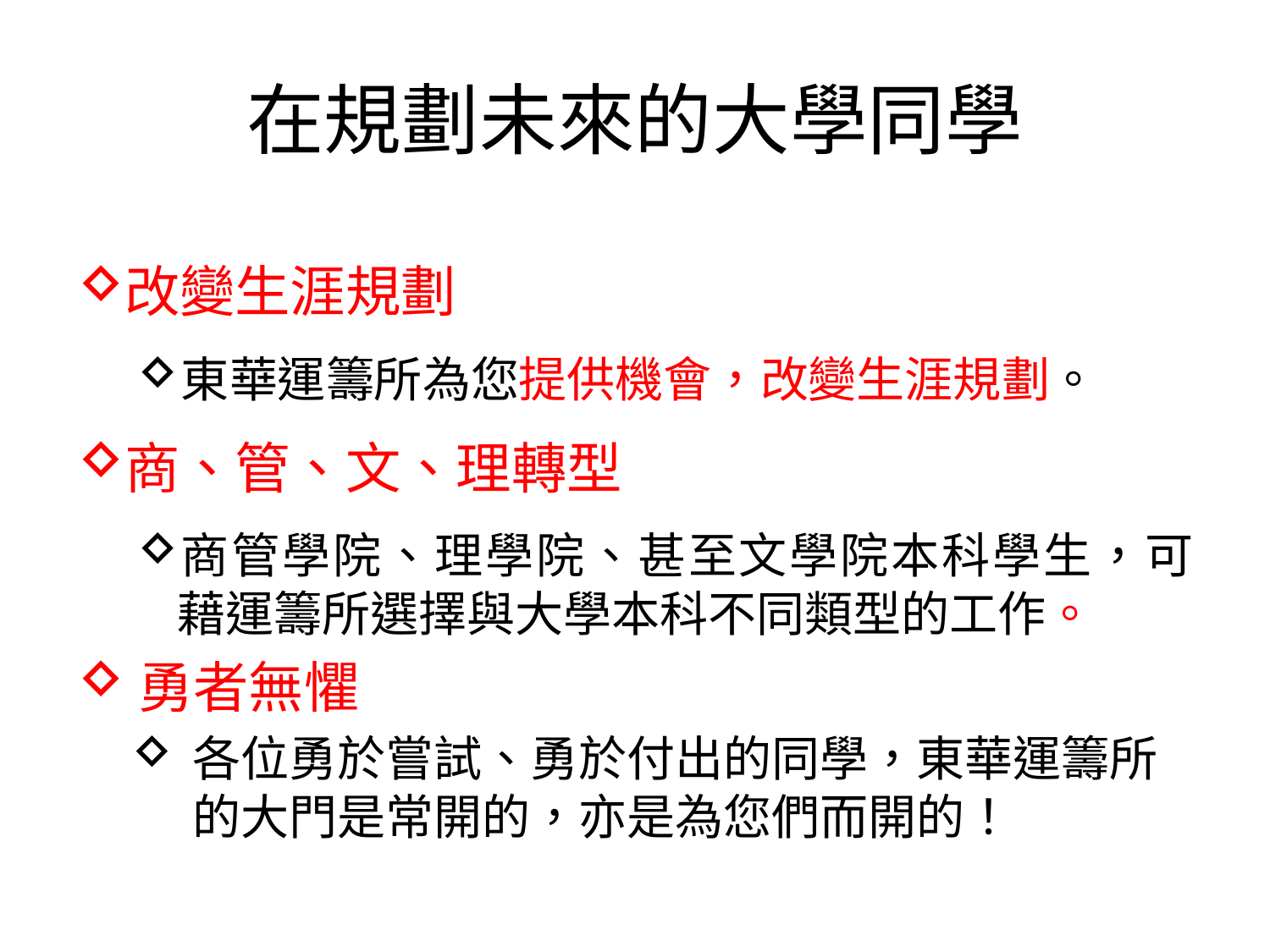

# 在規劃未來的大學同學
改變生涯規劃
東華運籌所為您提供機會，改變生涯規劃。
商、管、文、理轉型
商管學院、理學院、甚至文學院本科學生，可藉運籌所選擇與大學本科不同類型的工作。
勇者無懼
各位勇於嘗試、勇於付出的同學，東華運籌所的大門是常開的，亦是為您們而開的！